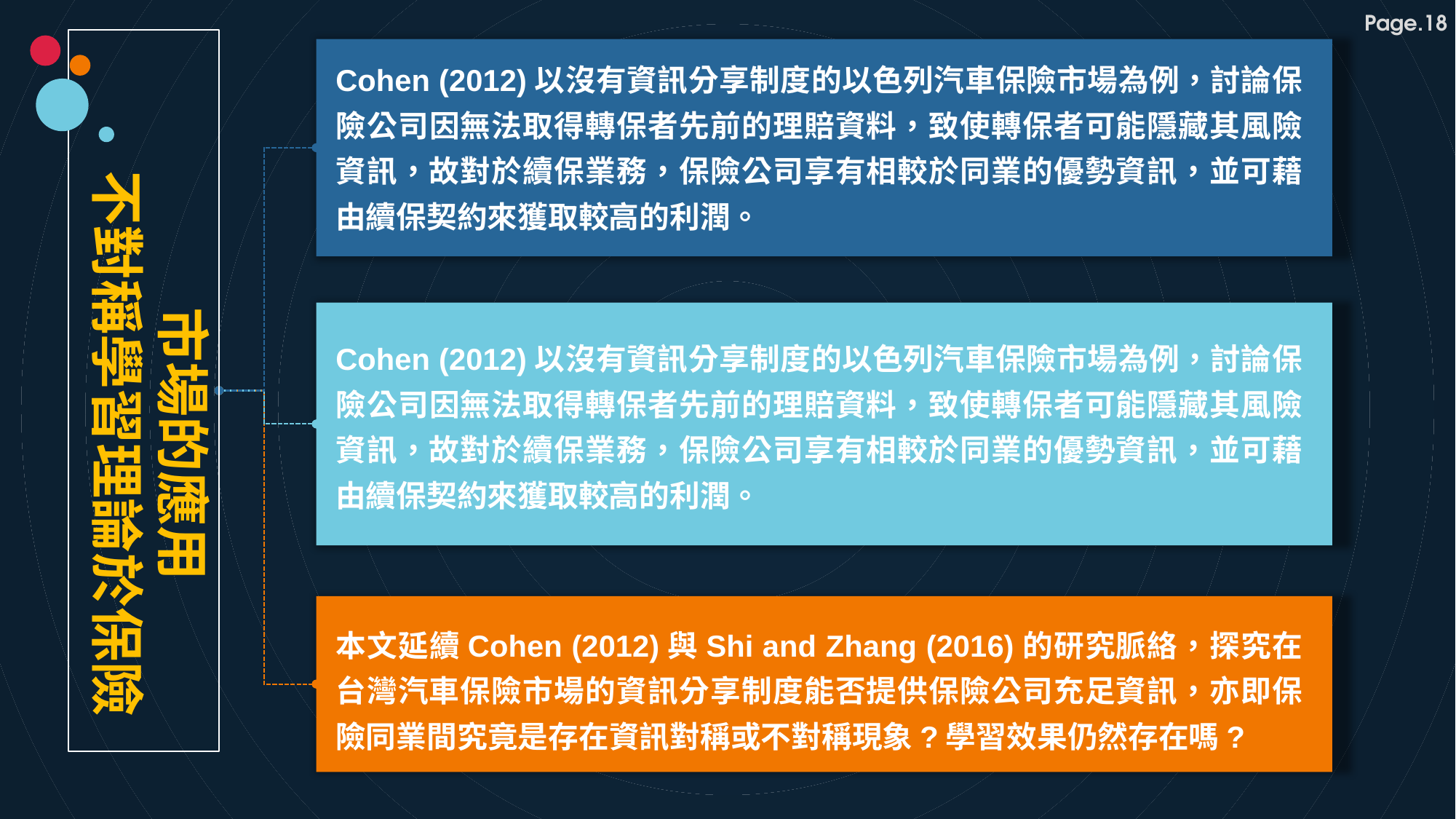

市場的應用
不對稱學習理論於保險

Cohen (2012)以沒有資訊分享制度的以色列汽車保險市場為例，討論保險公司因無法取得轉保者先前的理賠資料，致使轉保者可能隱藏其風險資訊，故對於續保業務，保險公司享有相較於同業的優勢資訊，並可藉由續保契約來獲取較高的利潤。

Cohen (2012)以沒有資訊分享制度的以色列汽車保險市場為例，討論保險公司因無法取得轉保者先前的理賠資料，致使轉保者可能隱藏其風險資訊，故對於續保業務，保險公司享有相較於同業的優勢資訊，並可藉由續保契約來獲取較高的利潤。

本文延續Cohen (2012)與Shi and Zhang (2016)的研究脈絡，探究在台灣汽車保險市場的資訊分享制度能否提供保險公司充足資訊，亦即保險同業間究竟是存在資訊對稱或不對稱現象?學習效果仍然存在嗎?